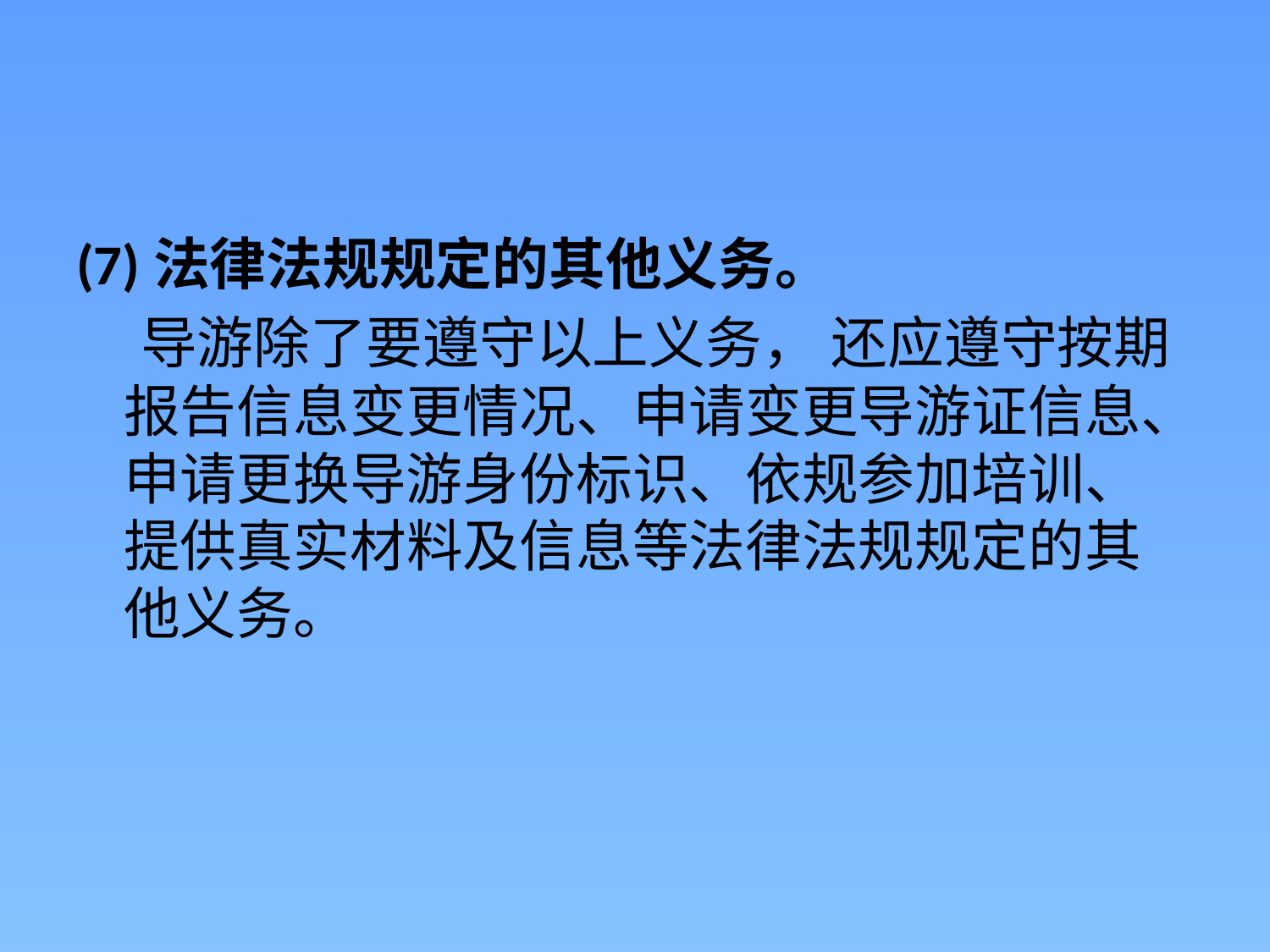

#
(7)法律法规规定的其他义务。
    导游除了要遵守以上义务， 还应遵守按期报告信息变更情况、申请变更导游证信息、申请更换导游身份标识、依规参加培训、提供真实材料及信息等法律法规规定的其他义务。